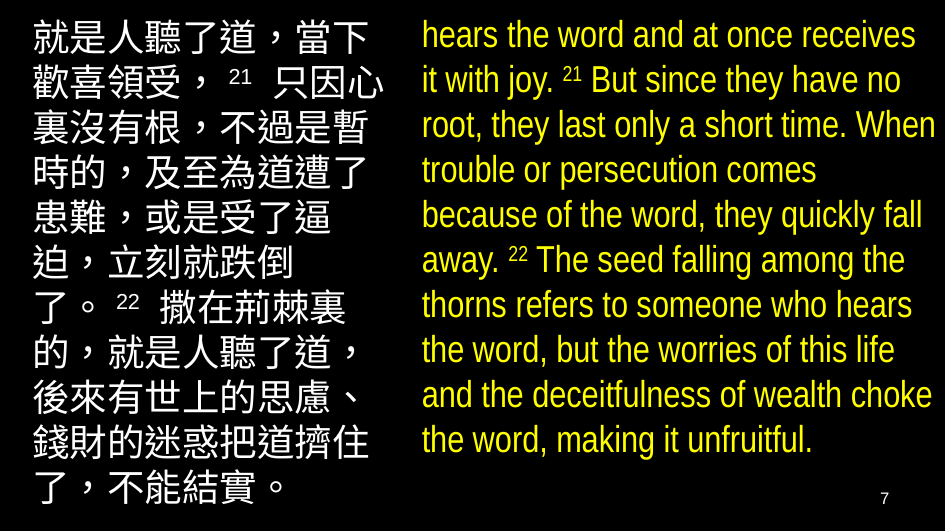

hears the word and at once receives it with joy. 21 But since they have no root, they last only a short time. When trouble or persecution comes because of the word, they quickly fall away. 22 The seed falling among the thorns refers to someone who hears the word, but the worries of this life and the deceitfulness of wealth choke the word, making it unfruitful.
就是人聽了道，當下歡喜領受，21 只因心裏沒有根，不過是暫時的，及至為道遭了患難，或是受了逼迫，立刻就跌倒了。22 撒在荊棘裏的，就是人聽了道，後來有世上的思慮、錢財的迷惑把道擠住了，不能結實。
7